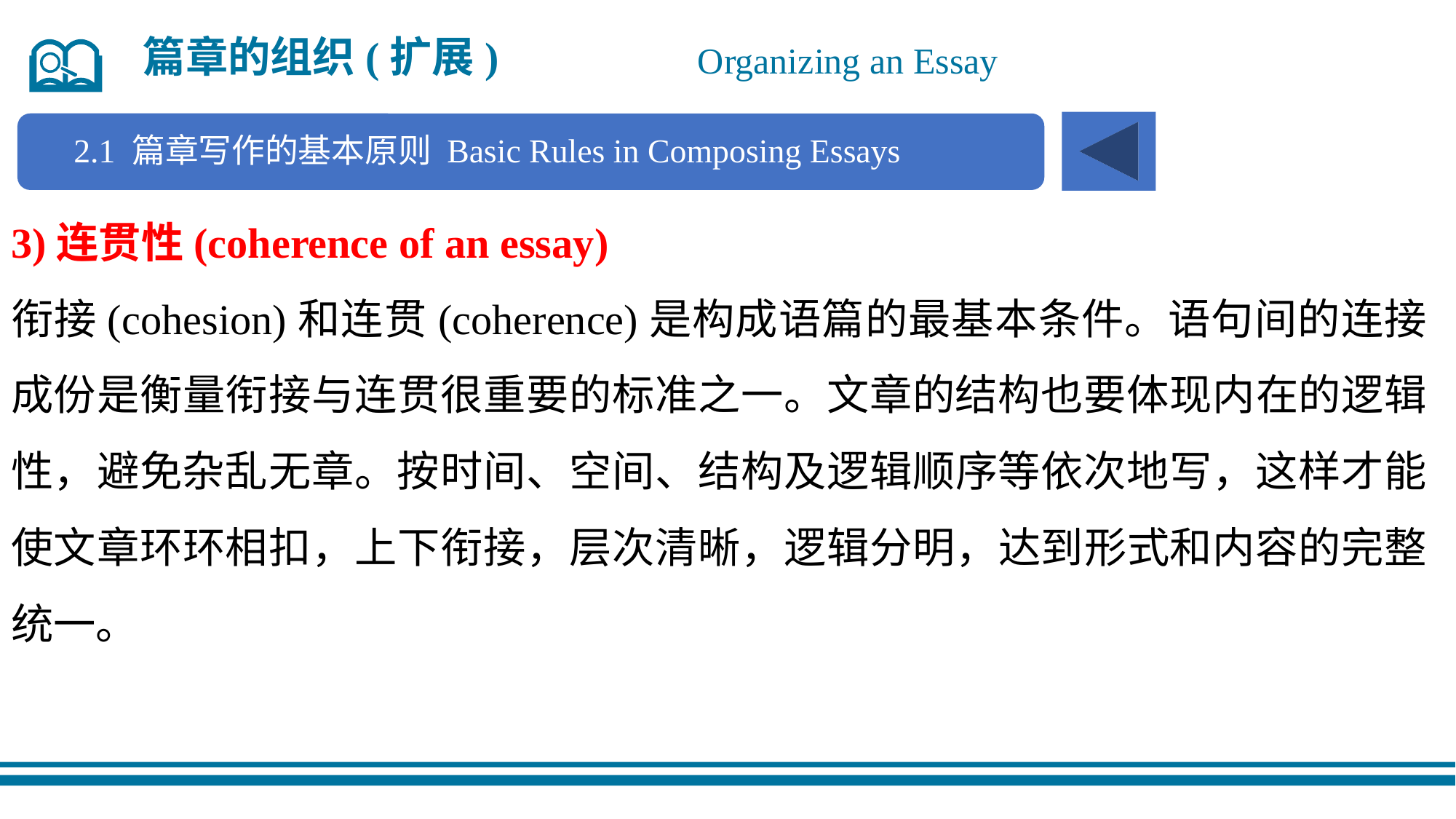

篇章的组织(扩展)
Organizing an Essay
3)连贯性(coherence of an essay)
衔接(cohesion)和连贯(coherence)是构成语篇的最基本条件。语句间的连接成份是衡量衔接与连贯很重要的标准之一。文章的结构也要体现内在的逻辑性，避免杂乱无章。按时间、空间、结构及逻辑顺序等依次地写，这样才能使文章环环相扣，上下衔接，层次清晰，逻辑分明，达到形式和内容的完整统一。

2.1 篇章写作的基本原则 Basic Rules in Composing Essays